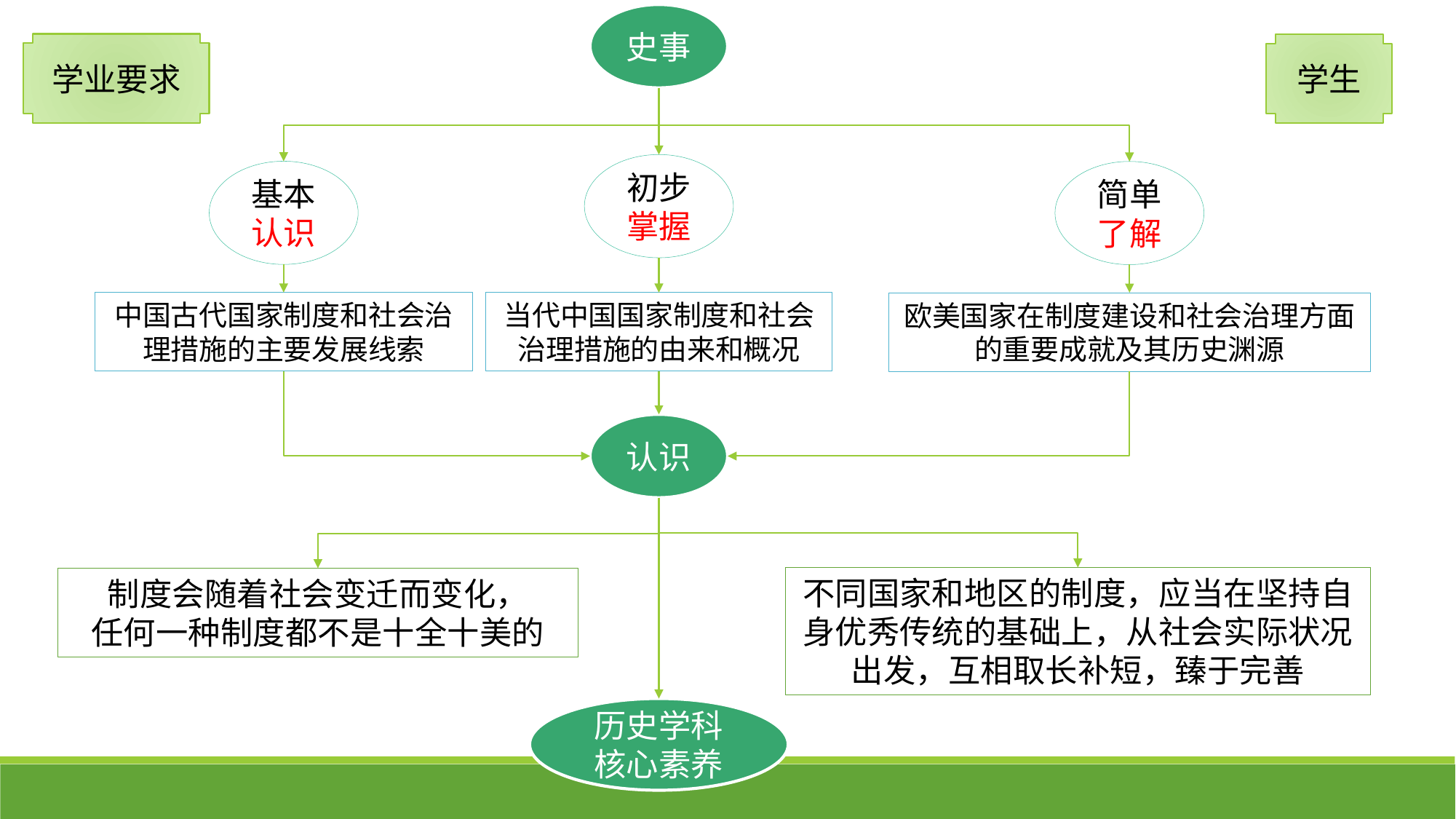

史事
学业要求
学生
初步掌握
基本认识
简单了解
中国古代国家制度和社会治理措施的主要发展线索
当代中国国家制度和社会治理措施的由来和概况
欧美国家在制度建设和社会治理方面的重要成就及其历史渊源
认识
不同国家和地区的制度，应当在坚持自身优秀传统的基础上，从社会实际状况出发，互相取长补短，臻于完善
制度会随着社会变迁而变化，
任何一种制度都不是十全十美的
历史学科核心素养